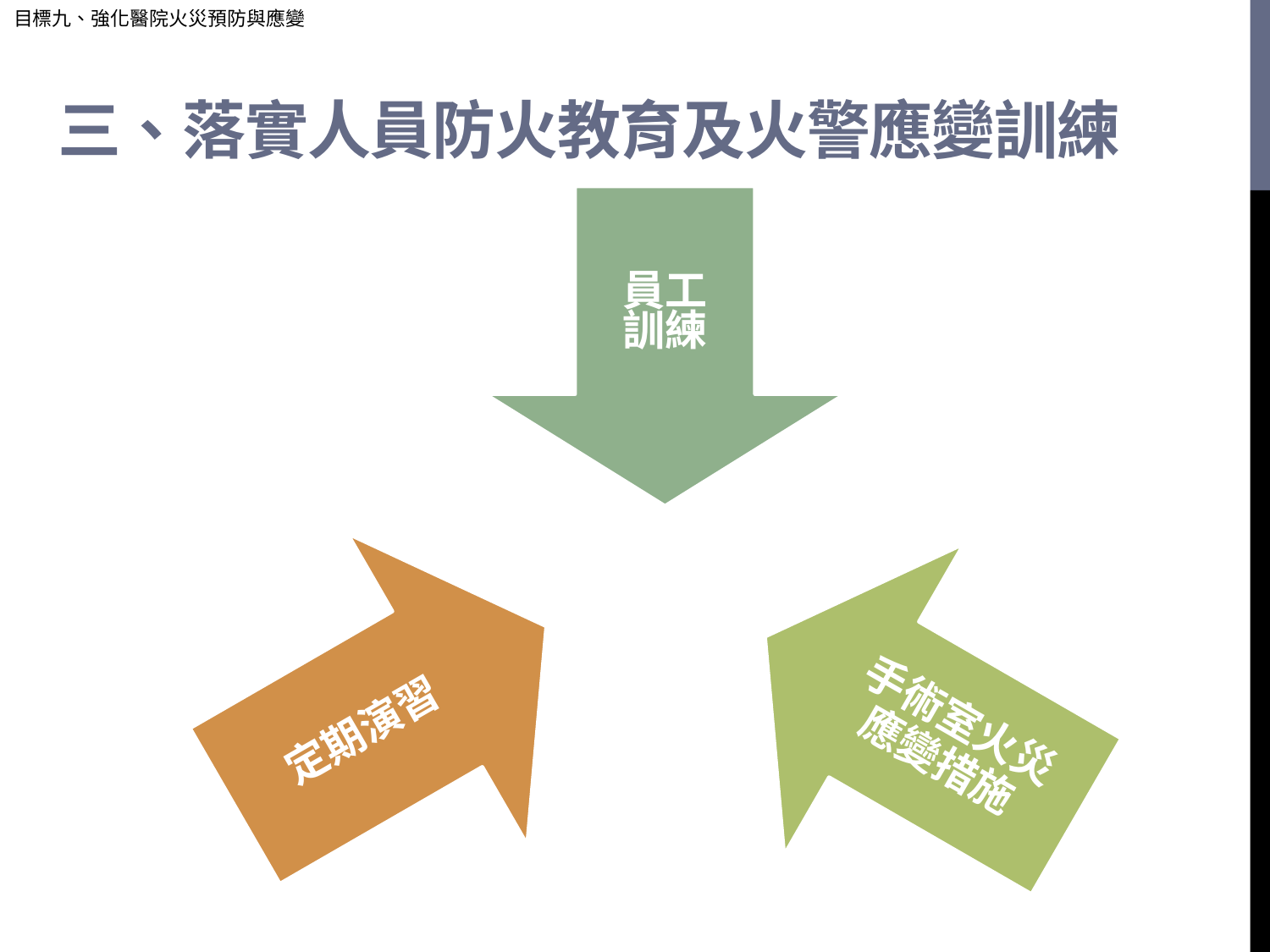

# 三、落實人員防火教育及火警應變訓練
員工
訓練
手術室火災應變措施
定期演習